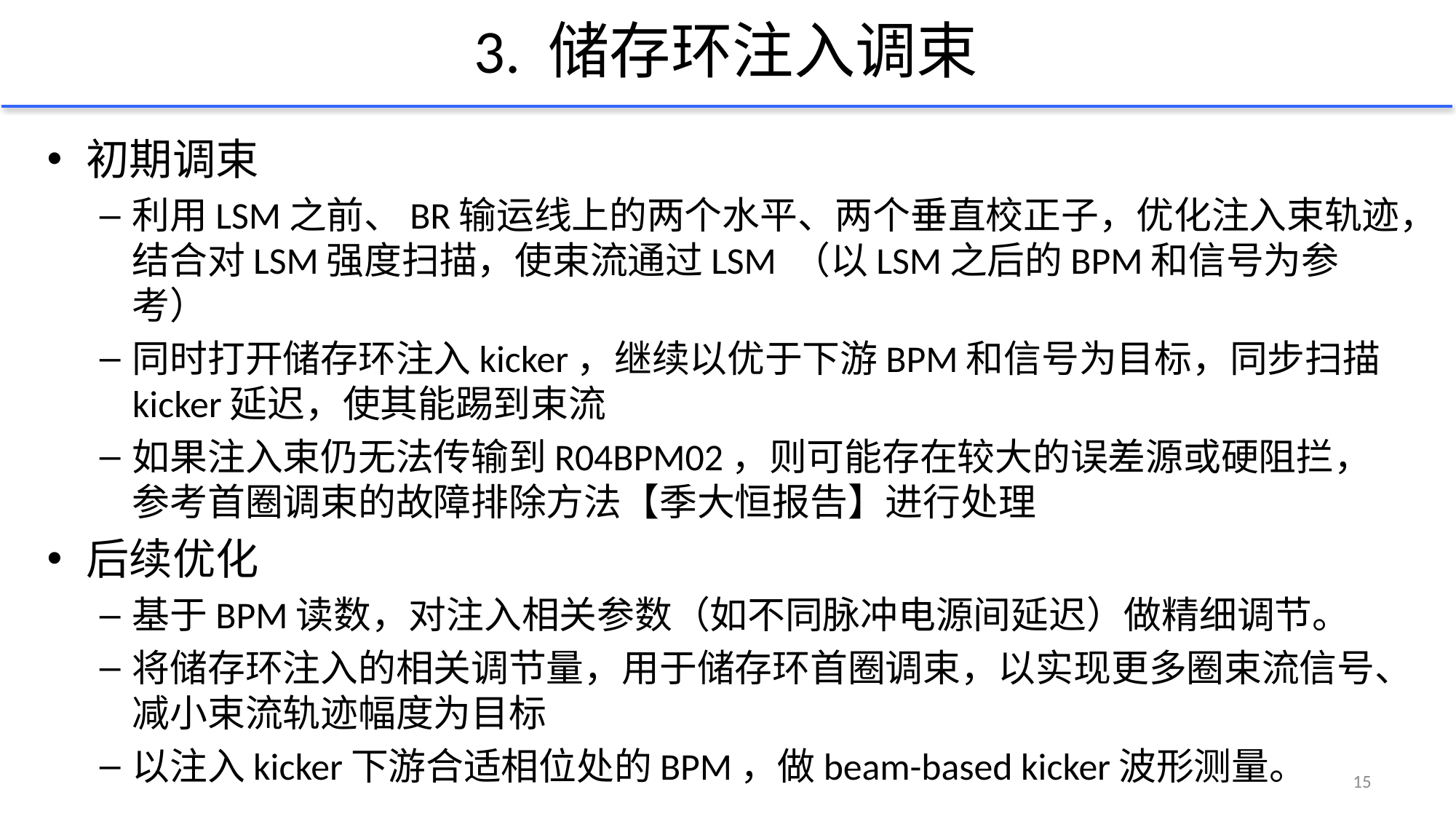

# 3. 储存环注入调束
初期调束
利用LSM之前、BR输运线上的两个水平、两个垂直校正子，优化注入束轨迹，结合对LSM强度扫描，使束流通过LSM （以LSM之后的BPM和信号为参考）
同时打开储存环注入kicker，继续以优于下游BPM和信号为目标，同步扫描kicker延迟，使其能踢到束流
如果注入束仍无法传输到R04BPM02，则可能存在较大的误差源或硬阻拦，参考首圈调束的故障排除方法【季大恒报告】进行处理
后续优化
基于BPM读数，对注入相关参数（如不同脉冲电源间延迟）做精细调节。
将储存环注入的相关调节量，用于储存环首圈调束，以实现更多圈束流信号、减小束流轨迹幅度为目标
以注入kicker下游合适相位处的BPM，做beam-based kicker波形测量。
15